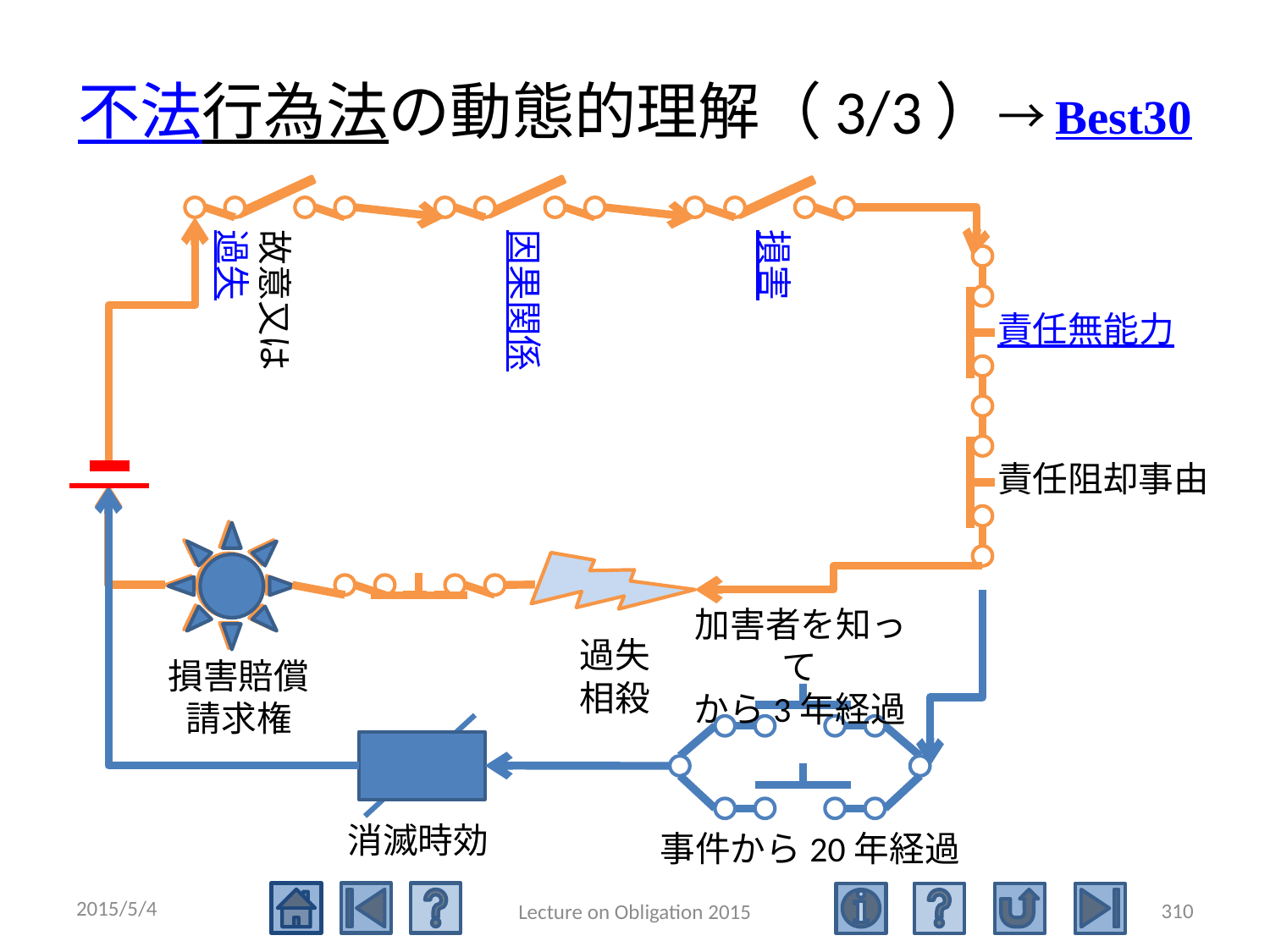

# 不法行為法の動態的理解（3/3）→Best30

故意又は過失

因果関係

損害
責任無能力

責任阻却事由

過失
相殺

加害者を知って
から3年経過

事件から20年経過
損害賠償
請求権

消滅時効
2015/5/4
310
Lecture on Obligation 2015